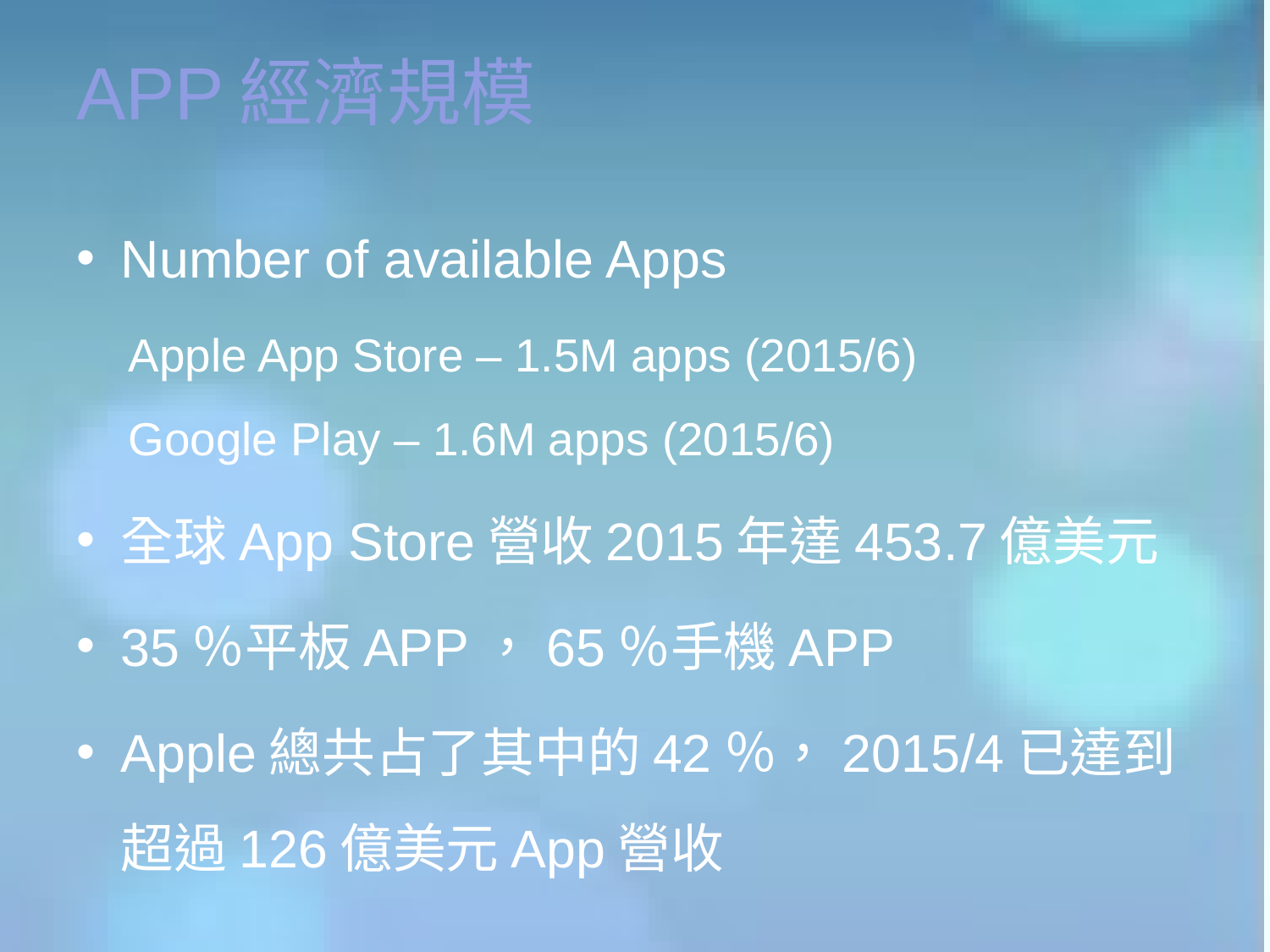

# APP經濟規模
Number of available Apps
Apple App Store – 1.5M apps (2015/6)
Google Play – 1.6M apps (2015/6)
全球App Store營收2015年達453.7億美元
35％平板APP，65％手機APP
Apple總共占了其中的42％，2015/4已達到超過126億美元App營收